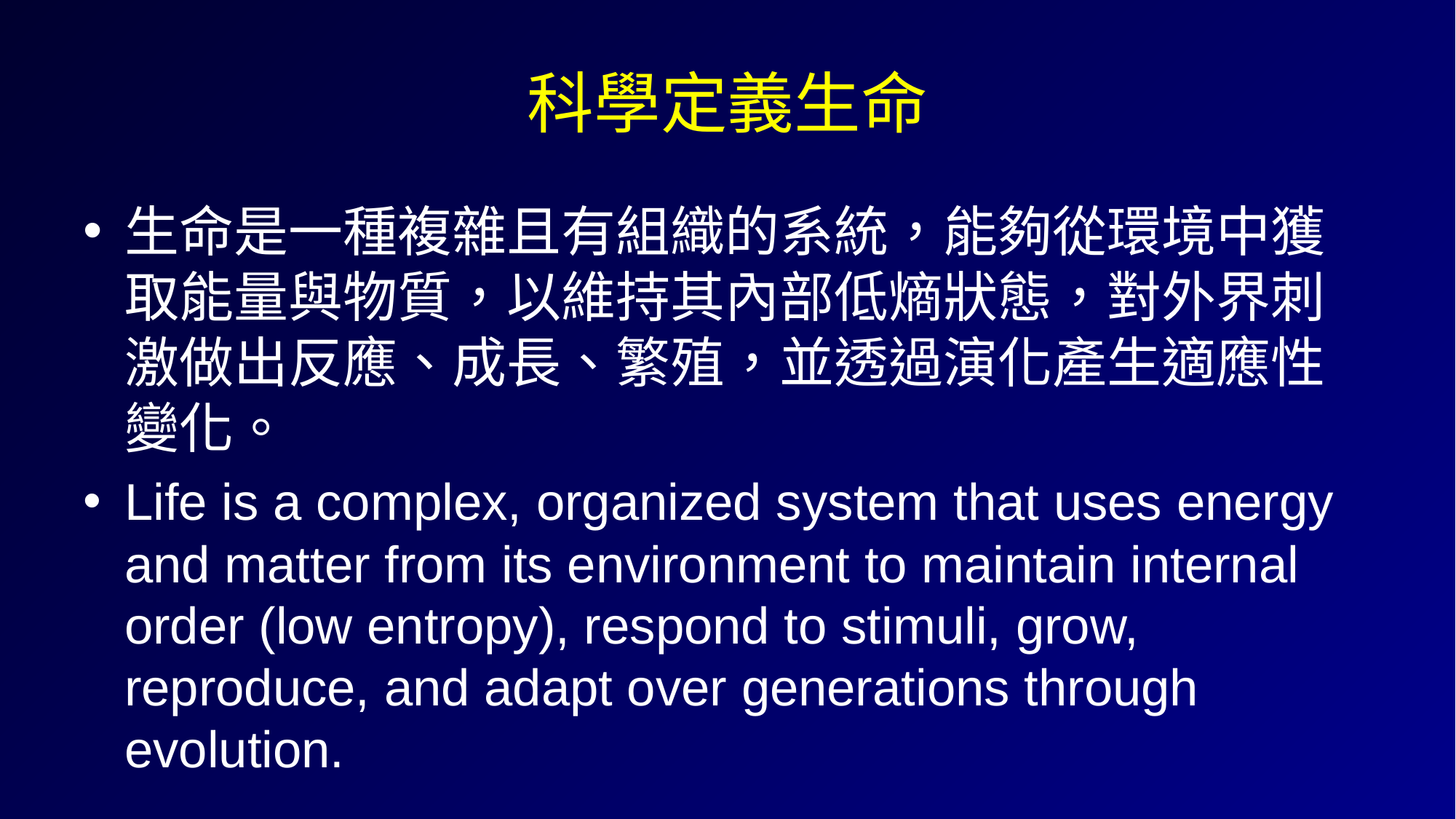

# 科學定義生命
生命是一種複雜且有組織的系統，能夠從環境中獲取能量與物質，以維持其內部低熵狀態，對外界刺激做出反應、成長、繁殖，並透過演化產生適應性變化。
Life is a complex, organized system that uses energy and matter from its environment to maintain internal order (low entropy), respond to stimuli, grow, reproduce, and adapt over generations through evolution.